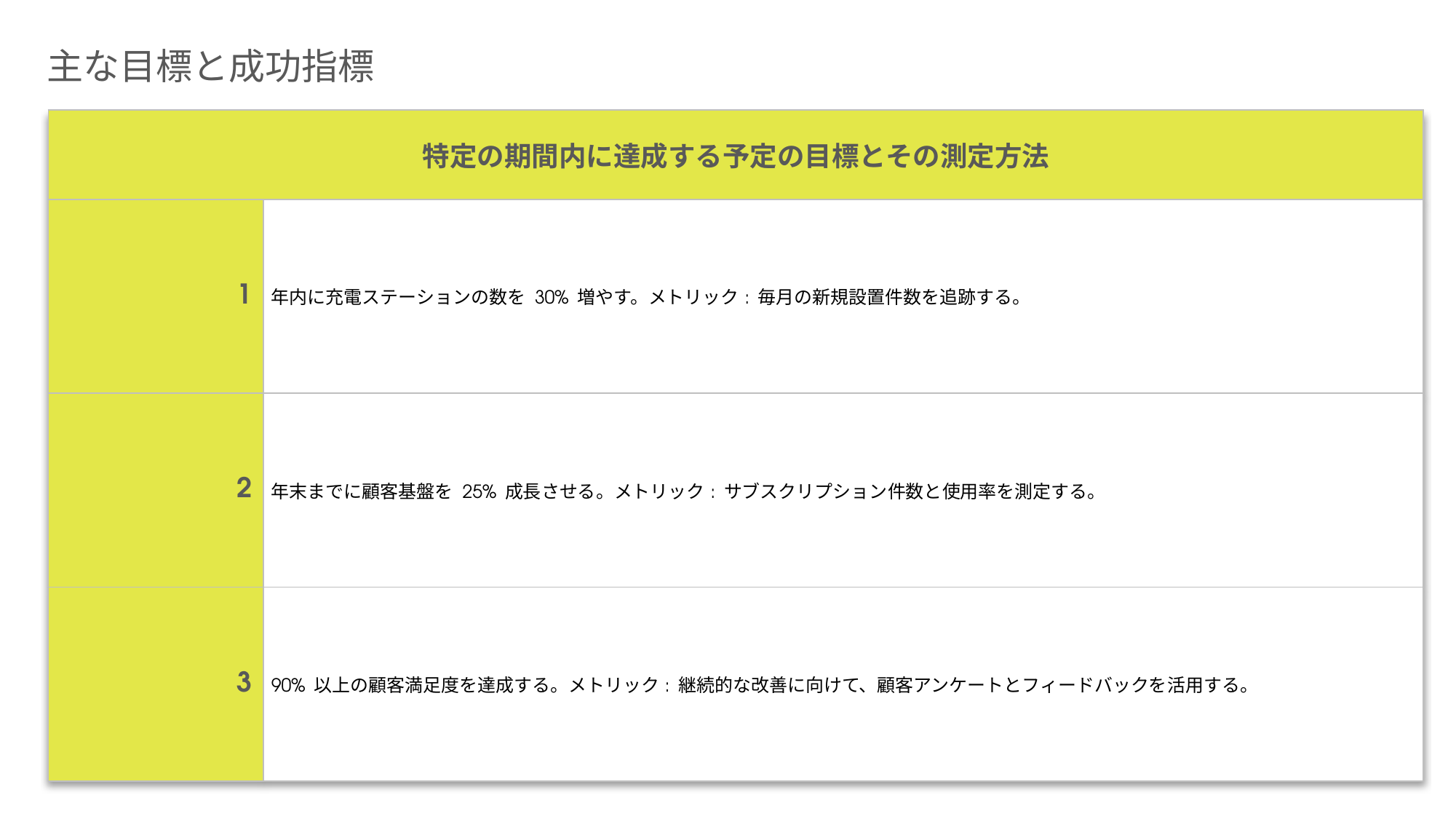

NO
NO
NO
NO
NO
NO
NO
NO
NO
NO
NO
NO
NO
NO
NO
NO
NO
NO
NO
NO
NO
NO
NO
NO
NO
NO
NO
NO
NO
NO
NO
NO
NO
NO
NO
NO
NO
NO
NO
NO
NO
NO
NO
NO
NO
NO
NO
NO
NO
NO
NO
NO
NO
NO
NO
NO
NO
NO
NO
NO
NO
NO
NO
NO
NO
NO
NO
NO
NO
NO
NO
NO
NO
NO
NO
NO
NO
NO
NO
NO
NO
NO
NO
NO
NO
NO
NO
NO
NO
NO
NO
NO
NO
NO
NO
NO
NO
NO
NO
NO
NO
NO
NO
NO
NO
NO
NO
NO
NO
NO
NO
NO
NO
NO
UNKNOWN
NO
YES
UNKNOWN
NO
YES
NO
YES
UNKNOWN
NO
NO
NO
NO
NO
NO
NO
NO
NO
NO
NO
NO
NO
NO
NO
NO
NO
NO
NO
NO
NO
NO
NO
NO
NO
NO
NO
NO
NO
NO
NO
NO
NO
NO
NO
NO
NO
NO
NO
NO
NO
NO
NO
NO
NO
NO
NO
NO
NO
NO
NO
NO
NO
NO
NO
NO
NO
NO
NO
NO
NO
NO
NO
NO
NO
NO
NO
NO
NO
NO
NO
NO
NO
NO
NO
NO
UNKNOWN
NO
YES
UNKNOWN
NO
YES
NO
YES
UNKNOWN
NO
NO
NO
NO
NO
NO
NO
NO
NO
NO
NO
NO
NO
NO
NO
NO
NO
NO
NO
NO
NO
NO
NO
NO
NO
NO
NO
NO
NO
NO
NO
NO
NO
NO
NO
NO
NO
NO
NO
NO
NO
NO
NO
NO
NO
NO
NO
NO
NO
NO
NO
NO
UNKNOWN
NO
YES
UNKNOWN
NO
YES
NO
YES
UNKNOWN
NO
NO
NO
NO
NO
NO
NO
NO
NO
NO
NO
NO
NO
NO
NO
NO
NO
NO
NO
NO
NO
NO
NO
NO
NO
NO
NO
NO
NO
NO
NO
NO
NO
NO
NO
NO
NO
NO
NO
NO
NO
NO
NO
NO
NO
NO
NO
NO
NO
NO
NO
NO
NO
NO
NO
NO
NO
NO
NO
NO
NO
NO
NO
NO
NO
NO
NO
NO
NO
NO
NO
NO
NO
NO
NO
NO
NO
NO
NO
NO
NO
NO
NO
NO
NO
NO
NO
NO
NO
NO
NO
NO
NO
NO
NO
NO
NO
NO
NO
NO
NO
NO
NO
NO
NO
NO
NO
NO
NO
NO
NO
NO
NO
NO
NO
NO
NO
NO
NO
NO
NO
NO
NO
NO
NO
NO
NO
NO
NO
NO
NO
NO
NO
NO
NO
NO
NO
NO
NO
NO
NO
NO
NO
NO
NO
NO
NO
NO
NO
NO
NO
NO
NO
NO
NO
NO
NO
NO
NO
NO
NO
NO
NO
NO
NO
NO
UNKNOWN
UNKNOWN
UNKNOWN
UNKNOWN
NO
YES
UNKNOWN
NO
YES
NO
YES
UNKNOWN
NO
NO
NO
NO
NO
NO
NO
NO
NO
NO
NO
NO
NO
NO
NO
NO
NO
NO
NO
NO
NO
NO
NO
NO
NO
NO
NO
NO
NO
NO
NO
NO
NO
NO
NO
NO
NO
NO
NO
NO
NO
NO
NO
NO
NO
NO
NO
NO
NO
NO
NO
NO
NO
NO
NO
NO
NO
NO
NO
NO
NO
NO
NO
NO
NO
NO
NO
NO
NO
NO
NO
NO
NO
NO
NO
NO
NO
NO
NO
NO
NO
NO
NO
NO
NO
NO
NO
NO
UNKNOWN
NO
YES
UNKNOWN
NO
YES
NO
YES
UNKNOWN
NO
NO
NO
NO
NO
NO
NO
NO
NO
NO
NO
NO
NO
NO
NO
NO
NO
NO
NO
NO
NO
NO
NO
NO
NO
NO
NO
NO
NO
NO
NO
NO
NO
NO
NO
NO
NO
NO
NO
NO
NO
NO
NO
NO
NO
NO
NO
NO
NO
NO
NO
NO
NO
NO
NO
NO
NO
NO
NO
NO
NO
NO
NO
NO
NO
NO
NO
NO
NO
NO
NO
NO
NO
NO
NO
NO
NO
NO
NO
NO
NO
NO
NO
NO
NO
NO
NO
NO
NO
NO
NO
NO
NO
NO
NO
NO
NO
NO
NO
NO
NO
NO
NO
NO
NO
NO
NO
NO
NO
NO
NO
NO
NO
NO
NO
NO
NO
NO
NO
NO
NO
NO
NO
NO
NO
NO
NO
NO
NO
NO
NO
NO
NO
NO
NO
NO
NO
NO
NO
NO
NO
NO
UNKNOWN
UNKNOWN
UNKNOWN
NO
YES
UNKNOWN
NO
YES
NO
YES
UNKNOWN
NO
NO
NO
NO
NO
NO
NO
NO
NO
NO
NO
NO
NO
NO
NO
NO
NO
NO
NO
NO
NO
NO
NO
NO
NO
NO
NO
NO
NO
NO
NO
NO
NO
NO
NO
NO
NO
NO
NO
NO
NO
NO
NO
NO
NO
NO
NO
NO
NO
NO
NO
NO
UNKNOWN
NO
YES
UNKNOWN
NO
YES
NO
YES
UNKNOWN
NO
NO
NO
NO
NO
NO
NO
NO
NO
NO
NO
NO
NO
NO
NO
NO
NO
NO
NO
NO
NO
NO
NO
NO
NO
NO
NO
NO
NO
NO
NO
NO
NO
NO
NO
NO
NO
NO
NO
NO
NO
NO
NO
NO
NO
NO
NO
NO
NO
NO
NO
NO
NO
NO
NO
NO
NO
NO
NO
NO
NO
NO
NO
NO
NO
NO
NO
NO
NO
NO
NO
NO
NO
NO
NO
NO
NO
NO
NO
NO
NO
NO
NO
NO
NO
NO
NO
NO
UNKNOWN
NO
YES
UNKNOWN
NO
YES
NO
YES
UNKNOWN
NO
NO
NO
NO
NO
NO
NO
NO
NO
NO
NO
NO
NO
NO
NO
NO
NO
NO
NO
NO
NO
NO
NO
NO
NO
NO
NO
NO
NO
NO
NO
NO
NO
NO
NO
NO
NO
NO
NO
NO
NO
NO
NO
NO
NO
NO
NO
NO
NO
NO
NO
NO
NO
NO
NO
NO
NO
NO
NO
NO
NO
NO
NO
NO
NO
NO
NO
NO
NO
NO
NO
NO
NO
NO
NO
NO
NO
NO
NO
NO
NO
NO
NO
NO
NO
NO
NO
NO
NO
NO
NO
NO
NO
NO
NO
NO
NO
NO
NO
NO
NO
NO
NO
NO
NO
NO
NO
NO
NO
NO
NO
NO
NO
NO
NO
NO
NO
NO
NO
NO
NO
NO
NO
NO
NO
NO
NO
NO
NO
NO
NO
NO
NO
NO
NO
NO
NO
NO
NO
NO
NO
NO
UNKNOWN
UNKNOWN
UNKNOWN
UNKNOWN
NO
YES
UNKNOWN
NO
YES
NO
YES
UNKNOWN
NO
NO
NO
NO
NO
NO
NO
NO
NO
NO
NO
NO
NO
NO
NO
NO
NO
NO
NO
NO
NO
NO
NO
NO
NO
NO
NO
NO
NO
NO
NO
NO
NO
NO
NO
NO
NO
NO
NO
NO
NO
NO
NO
NO
NO
NO
NO
NO
NO
NO
NO
NO
UNKNOWN
NO
YES
UNKNOWN
NO
YES
NO
YES
UNKNOWN
NO
NO
NO
NO
NO
NO
NO
NO
NO
NO
NO
NO
NO
NO
NO
NO
NO
NO
NO
NO
NO
NO
NO
NO
NO
NO
NO
NO
NO
NO
NO
NO
NO
NO
NO
NO
NO
NO
NO
NO
NO
NO
NO
NO
NO
NO
NO
NO
NO
NO
NO
NO
UNKNOWN
NO
YES
UNKNOWN
NO
YES
NO
YES
UNKNOWN
NO
NO
NO
NO
NO
NO
NO
NO
NO
NO
NO
NO
NO
NO
NO
NO
NO
NO
NO
NO
NO
NO
NO
NO
NO
NO
NO
NO
NO
NO
NO
NO
NO
NO
NO
NO
NO
NO
NO
NO
NO
NO
NO
NO
NO
NO
NO
NO
NO
NO
NO
NO
NO
NO
NO
NO
NO
NO
NO
NO
NO
NO
NO
NO
NO
NO
NO
NO
NO
NO
NO
NO
NO
NO
NO
NO
NO
NO
NO
NO
NO
NO
NO
NO
NO
NO
NO
NO
UNKNOWN
NO
YES
UNKNOWN
NO
YES
NO
YES
UNKNOWN
NO
NO
NO
NO
NO
NO
NO
NO
NO
NO
NO
NO
NO
NO
NO
NO
NO
NO
NO
NO
NO
NO
NO
NO
NO
NO
NO
NO
NO
NO
NO
NO
NO
NO
NO
NO
NO
NO
NO
NO
NO
NO
NO
NO
NO
NO
NO
NO
NO
NO
NO
NO
NO
NO
NO
NO
NO
NO
NO
NO
NO
NO
NO
NO
NO
NO
NO
NO
NO
NO
NO
NO
NO
NO
NO
NO
NO
NO
NO
NO
NO
NO
NO
NO
NO
NO
NO
NO
NO
NO
NO
NO
NO
NO
NO
NO
NO
NO
NO
NO
NO
NO
NO
NO
NO
NO
NO
NO
NO
NO
NO
NO
NO
NO
NO
NO
NO
NO
NO
NO
NO
NO
NO
NO
NO
NO
NO
NO
NO
NO
NO
NO
NO
NO
NO
NO
NO
NO
NO
NO
NO
NO
UNKNOWN
UNKNOWN
UNKNOWN
UNKNOWN
UNKNOWN
NO
YES
UNKNOWN
NO
YES
NO
YES
UNKNOWN
NO
NO
NO
NO
NO
NO
NO
NO
NO
NO
NO
NO
NO
NO
NO
NO
NO
NO
NO
NO
NO
NO
NO
NO
NO
NO
NO
NO
NO
NO
NO
NO
NO
NO
NO
NO
NO
NO
NO
NO
NO
NO
NO
NO
NO
NO
NO
NO
NO
NO
NO
NO
UNKNOWN
NO
YES
UNKNOWN
NO
YES
NO
YES
UNKNOWN
NO
NO
NO
NO
NO
NO
NO
NO
NO
NO
NO
NO
NO
NO
NO
NO
NO
NO
NO
NO
NO
NO
NO
NO
NO
NO
NO
NO
NO
NO
NO
NO
NO
NO
NO
NO
NO
NO
NO
NO
NO
NO
NO
NO
NO
NO
NO
NO
NO
NO
NO
NO
UNKNOWN
UNKNOWN
NO
NO
NO
NO
NO
NO
NO
NO
NO
NO
NO
NO
NO
NO
NO
NO
NO
NO
主な目標と成功指標
| 特定の期間内に達成する予定の目標とその測定方法 |  |
| --- | --- |
| 1 | 年内に充電ステーションの数を 30% 増やす。メトリック: 毎月の新規設置件数を追跡する。 |
| 2 | 年末までに顧客基盤を 25% 成長させる。メトリック: サブスクリプション件数と使用率を測定する。 |
| 3 | 90% 以上の顧客満足度を達成する。メトリック: 継続的な改善に向けて、顧客アンケートとフィードバックを活用する。 |